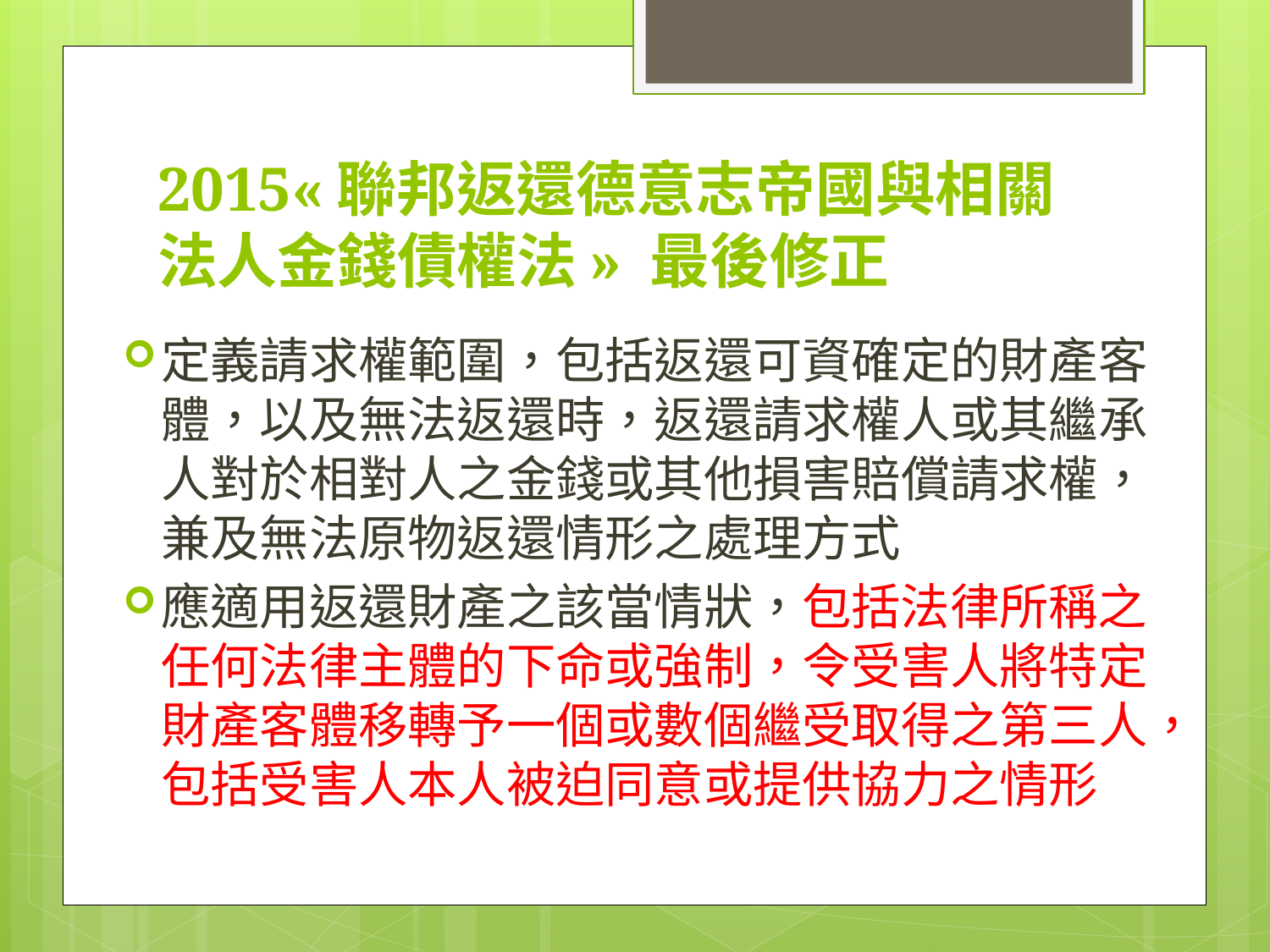

# 2015«聯邦返還德意志帝國與相關法人金錢債權法» 最後修正
定義請求權範圍，包括返還可資確定的財產客體，以及無法返還時，返還請求權人或其繼承人對於相對人之金錢或其他損害賠償請求權，兼及無法原物返還情形之處理方式
應適用返還財產之該當情狀，包括法律所稱之任何法律主體的下命或強制，令受害人將特定財產客體移轉予一個或數個繼受取得之第三人，包括受害人本人被迫同意或提供協力之情形